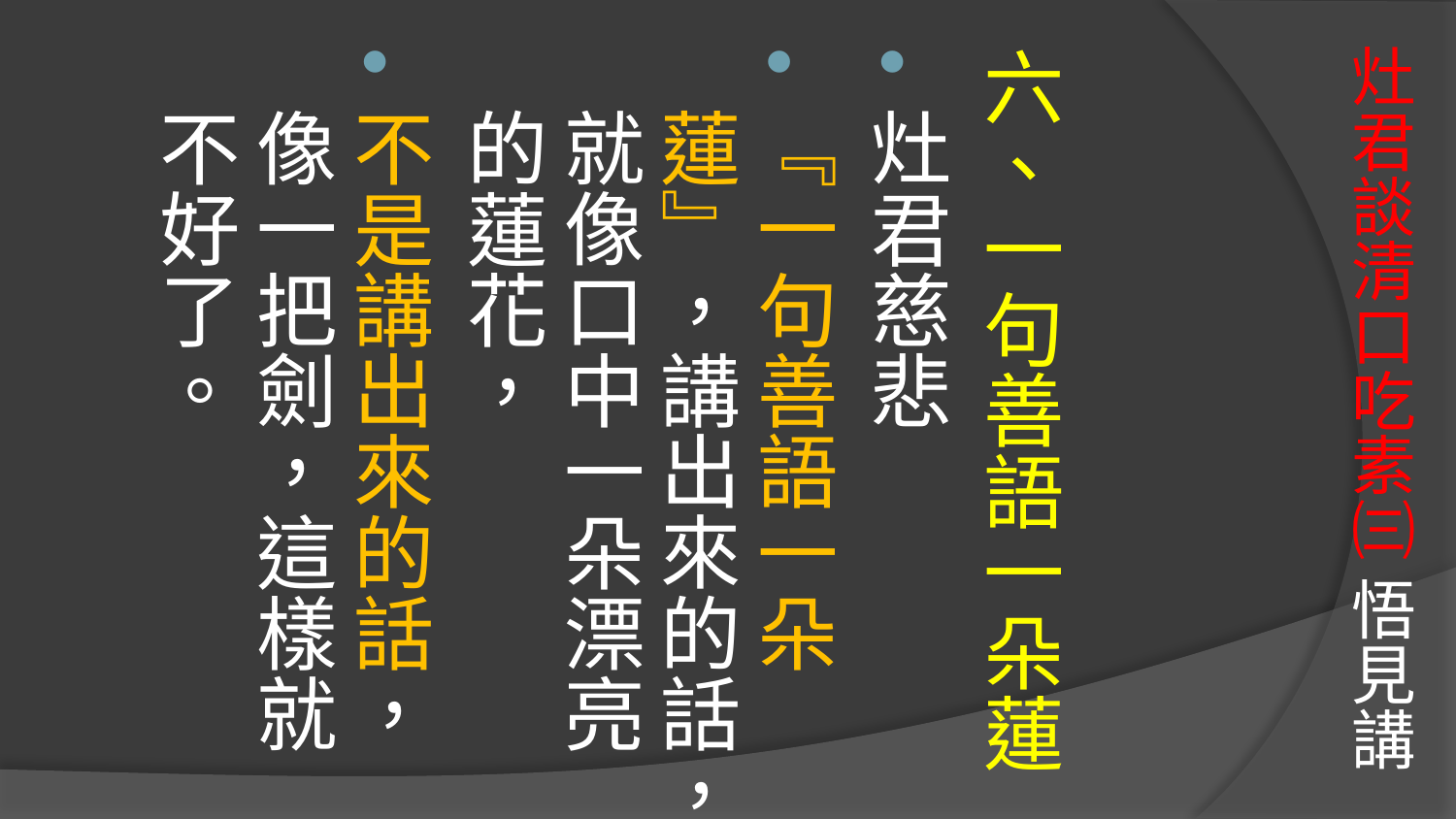

# 灶君談清口吃素㈢ 悟見講
六、一句善語一朵蓮
灶君慈悲
『一句善語一朵蓮』，講出來的話，就像口中一朵漂亮的蓮花，
不是講出來的話，像一把劍，這樣就不好了。